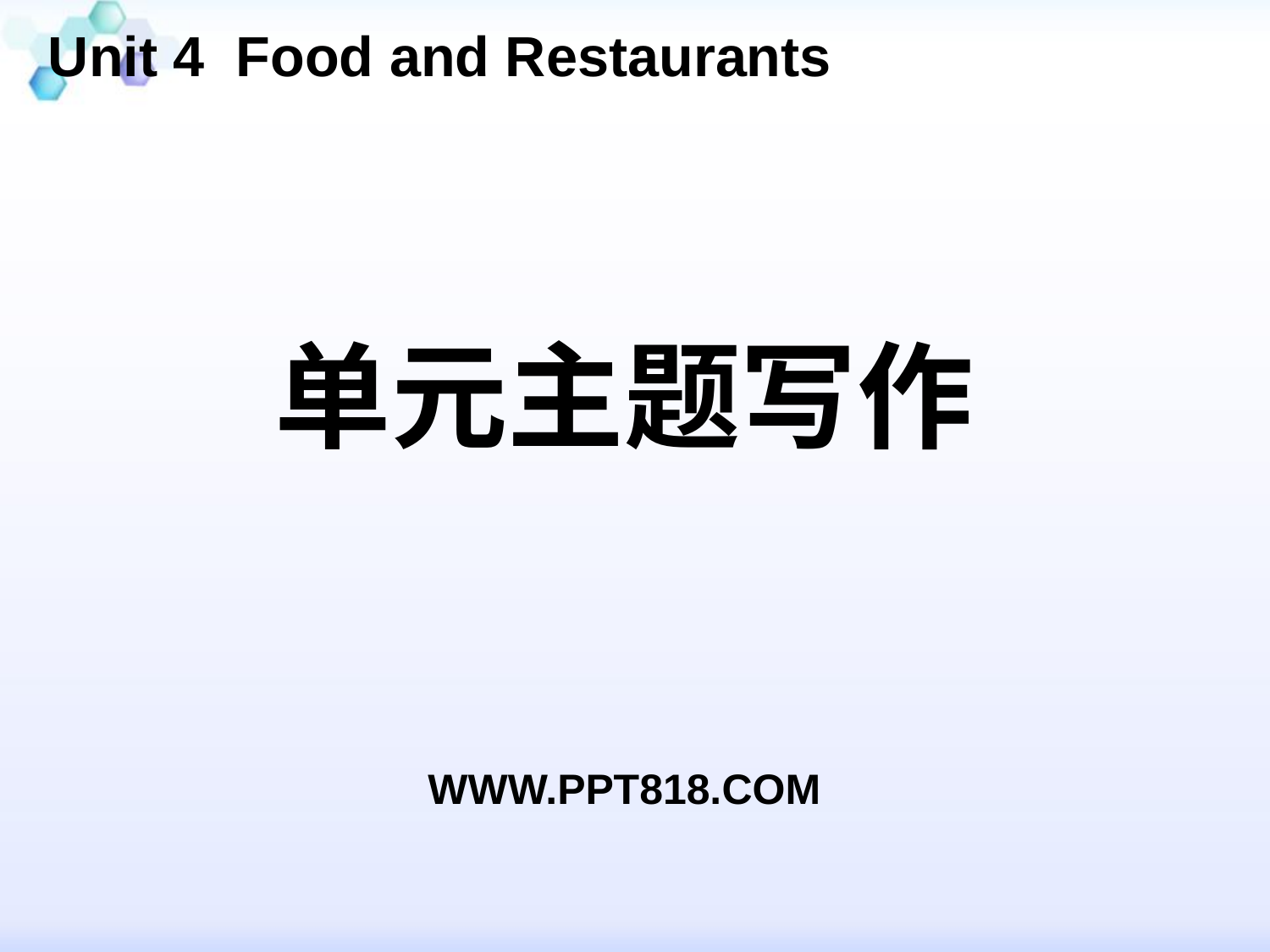

Unit 4  Food and Restaurants
单元主题写作
WWW.PPT818.COM